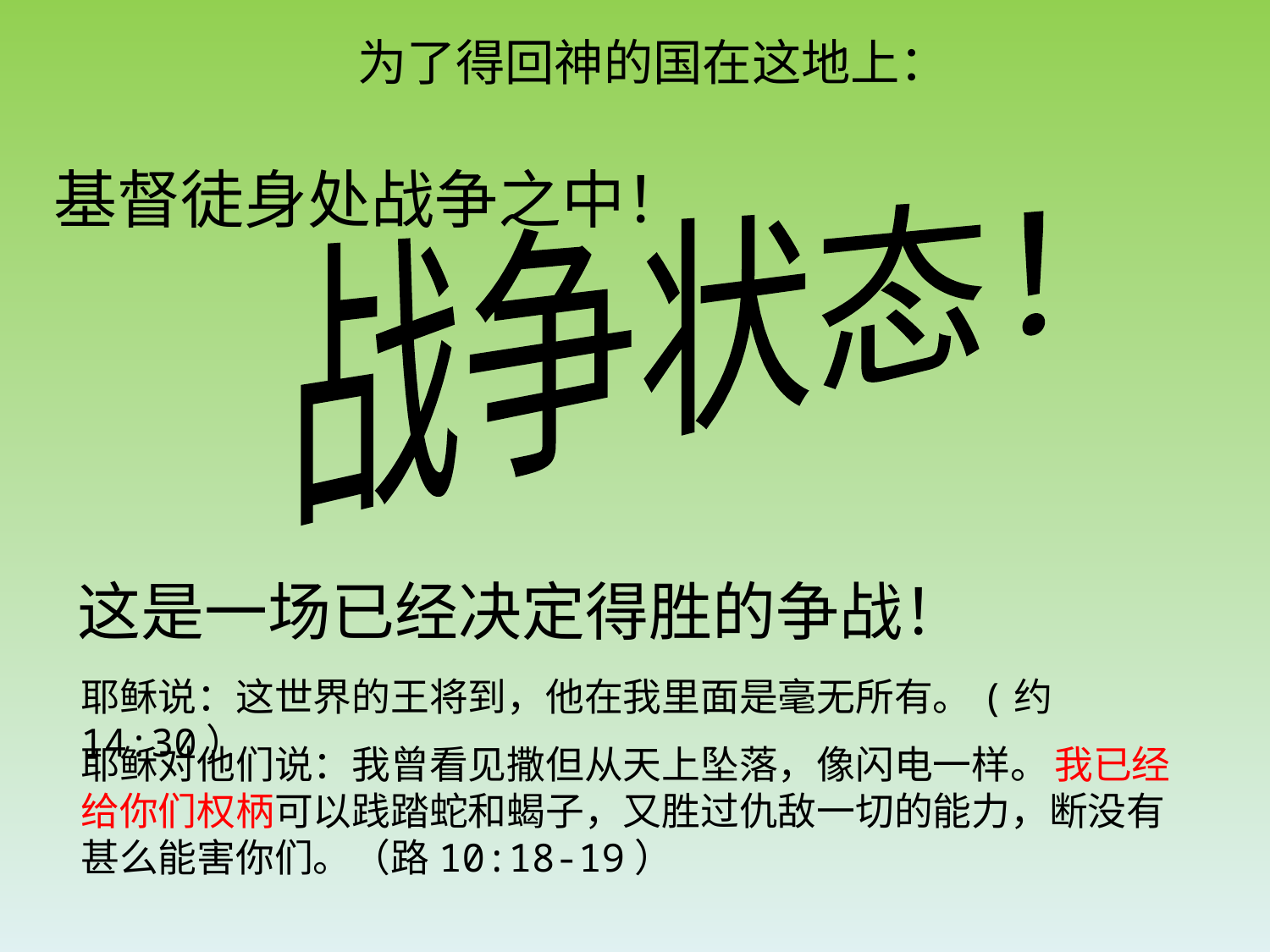

为了得回神的国在这地上：
基督徒身处战争之中！
战争状态！
这是一场已经决定得胜的争战！
耶稣说：这世界的王将到，他在我里面是毫无所有。(约14:30）
耶稣对他们说：我曾看见撒但从天上坠落，像闪电一样。 我已经给你们权柄可以践踏蛇和蝎子，又胜过仇敌一切的能力，断没有甚么能害你们。（路10:18-19）